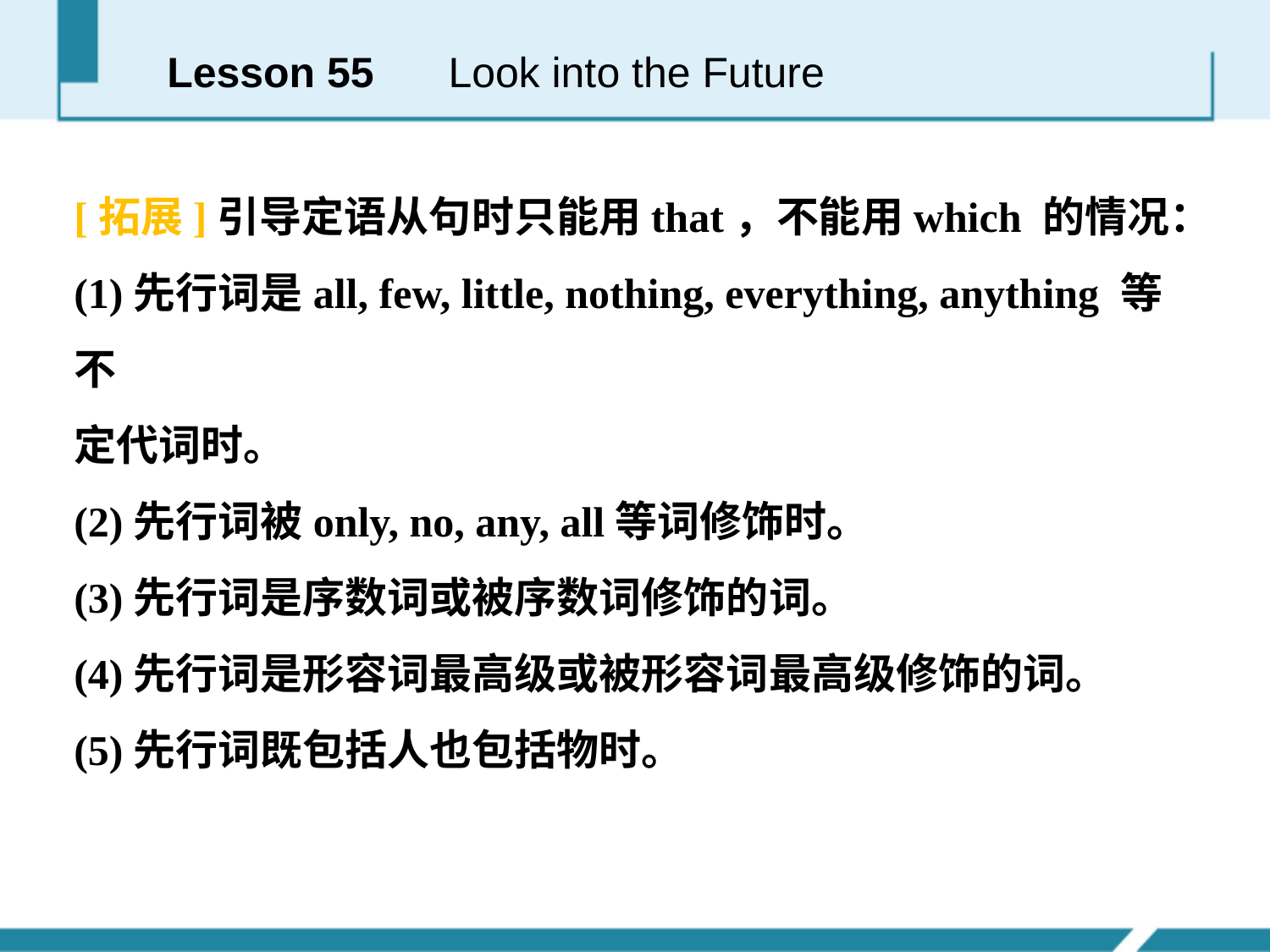

Lesson 55 　Look into the Future
[拓展]引导定语从句时只能用that，不能用which 的情况：
(1)先行词是all, few, little, nothing, everything, anything 等不
定代词时。
(2)先行词被only, no, any, all等词修饰时。
(3)先行词是序数词或被序数词修饰的词。
(4)先行词是形容词最高级或被形容词最高级修饰的词。
(5)先行词既包括人也包括物时。